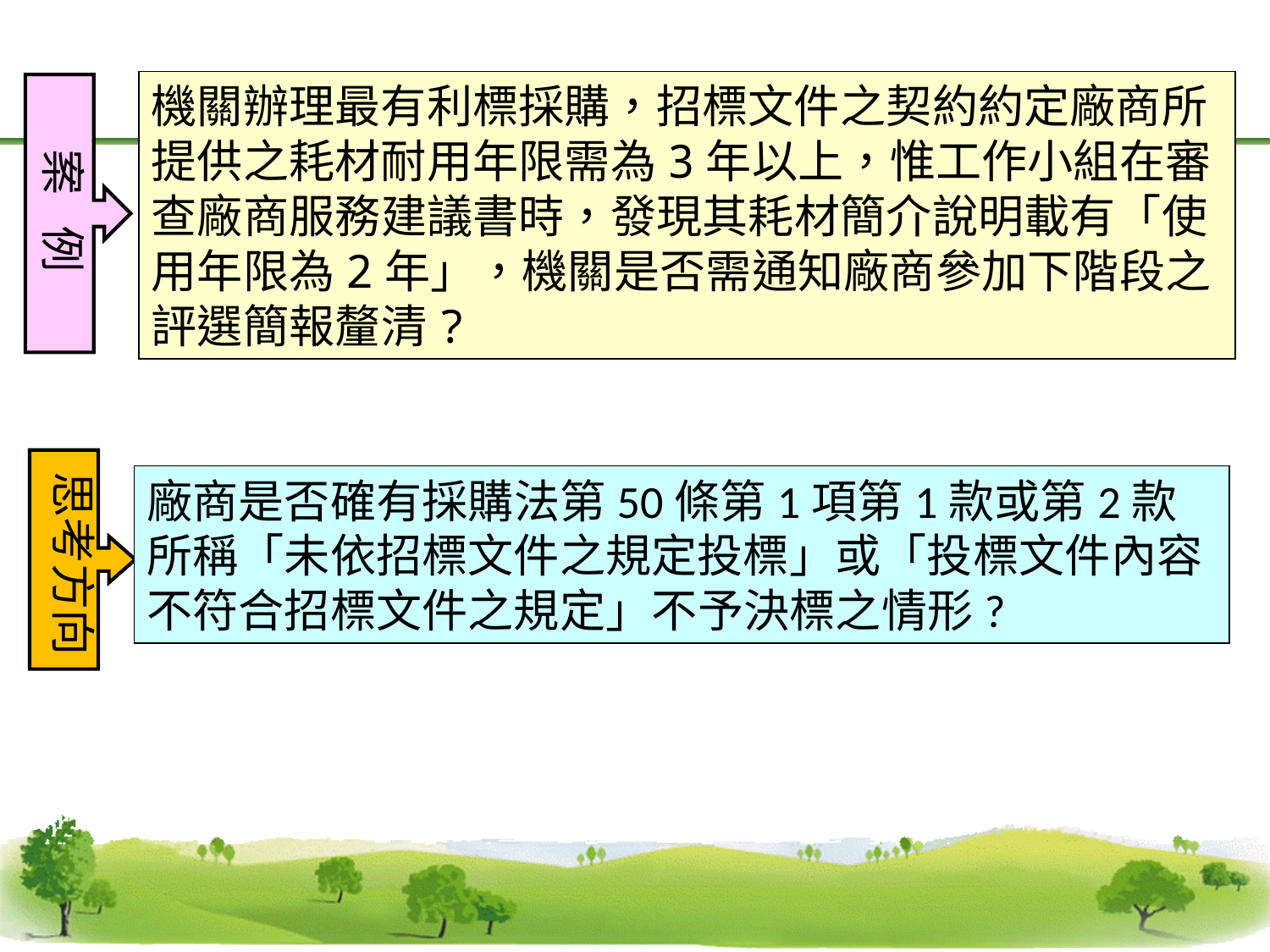

機關辦理最有利標採購，招標文件之契約約定廠商所提供之耗材耐用年限需為3年以上，惟工作小組在審查廠商服務建議書時，發現其耗材簡介說明載有「使用年限為2年」，機關是否需通知廠商參加下階段之評選簡報釐清?

案   例
思考方向

廠商是否確有採購法第50條第1項第1款或第2款所稱「未依招標文件之規定投標」或「投標文件內容不符合招標文件之規定」不予決標之情形?